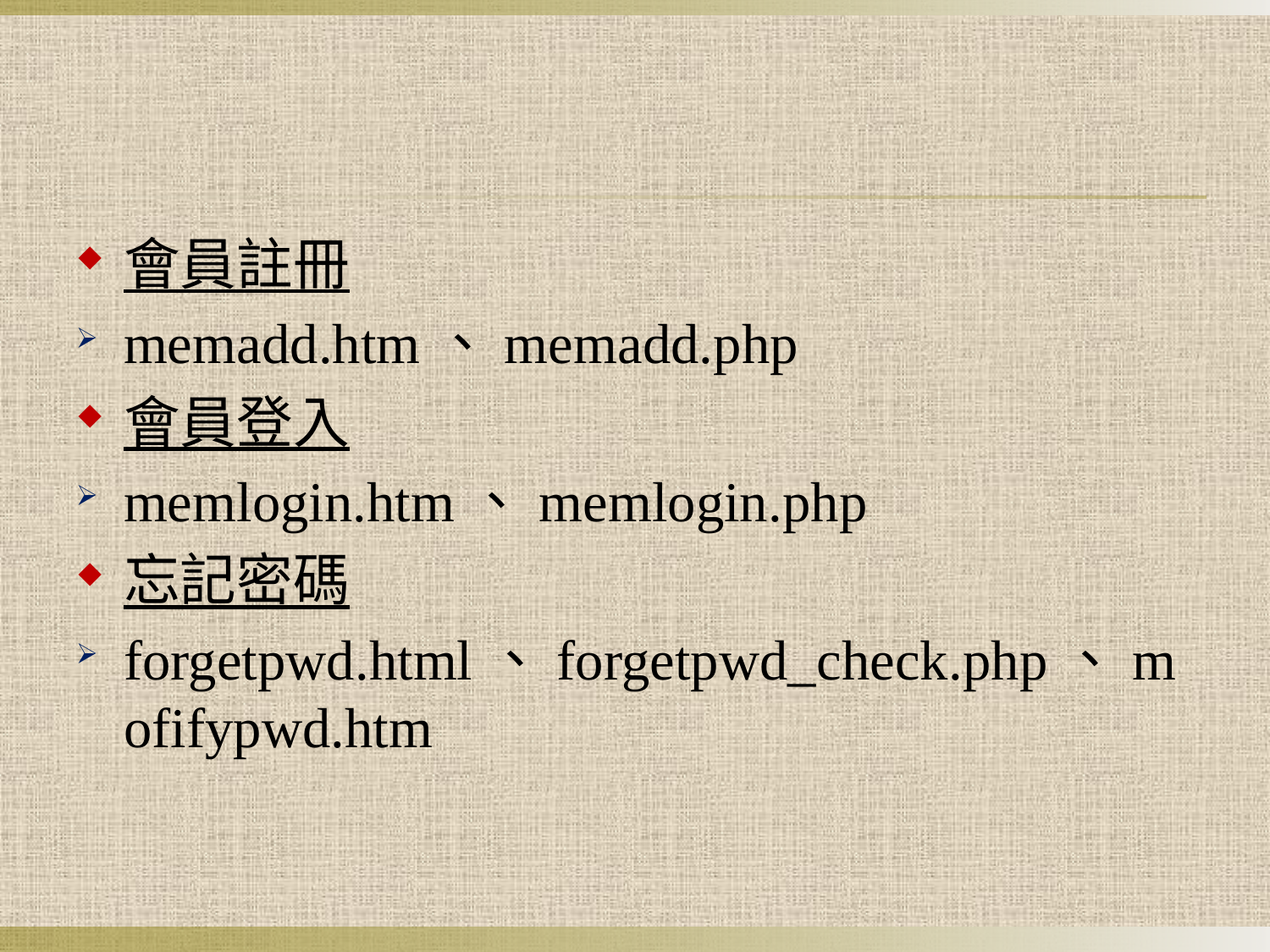

#
會員註冊
memadd.htm、memadd.php
會員登入
memlogin.htm、memlogin.php
忘記密碼
forgetpwd.html、forgetpwd_check.php、mofifypwd.htm